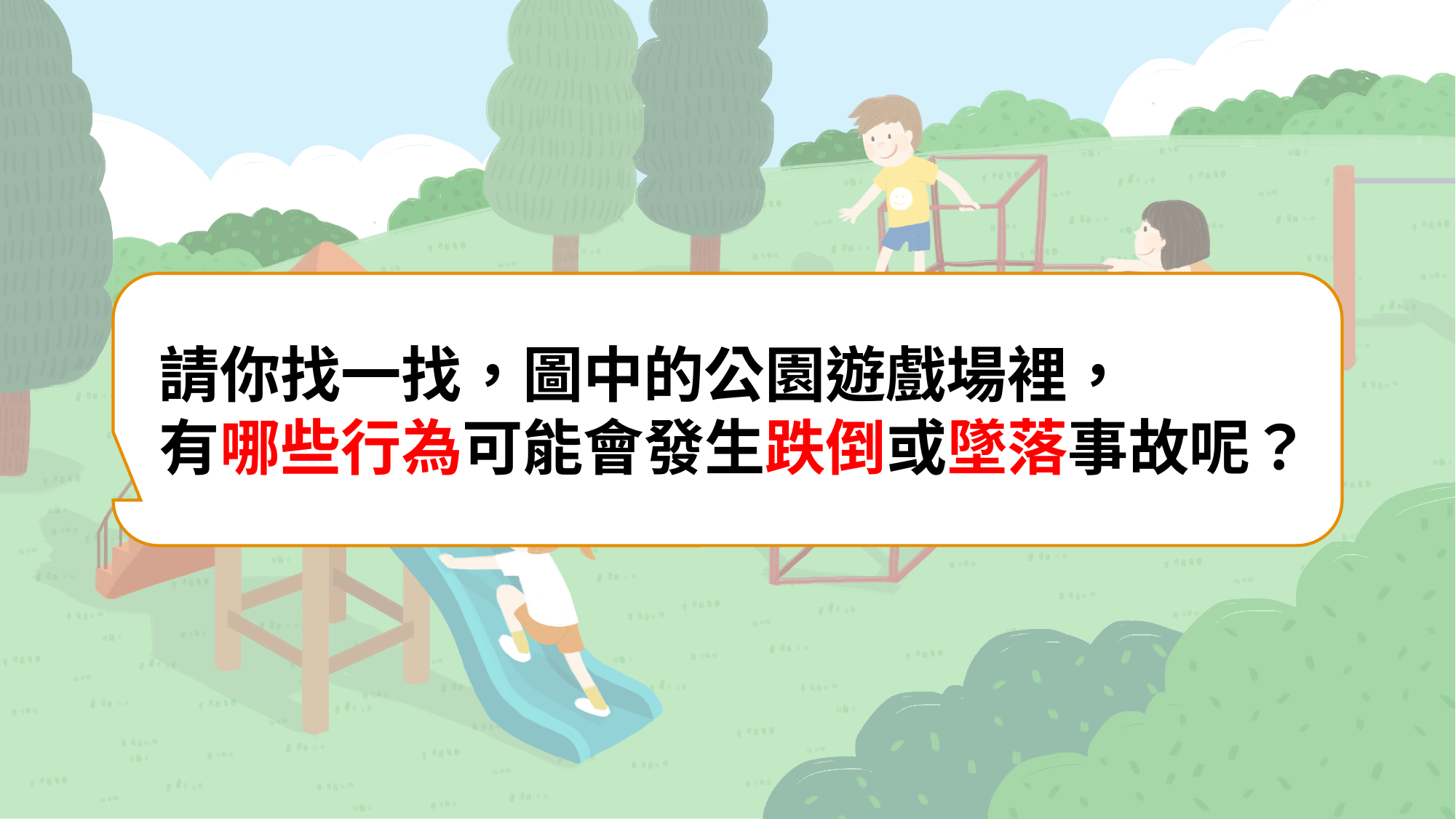

請你找一找，圖中的公園遊戲場裡，
有哪些行為可能會發生跌倒或墜落事故呢？